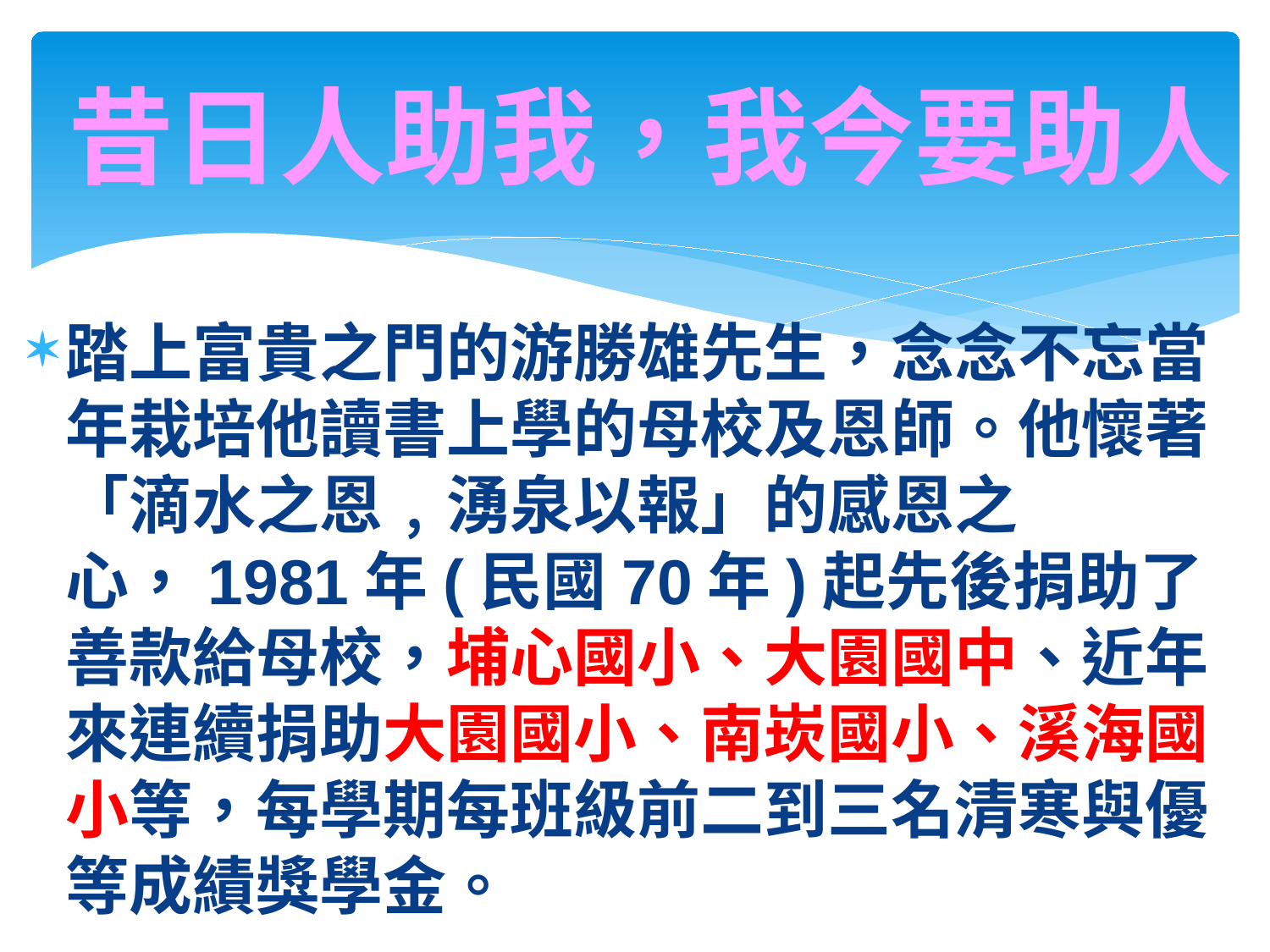

# 昔日人助我，我今要助人
踏上富貴之門的游勝雄先生，念念不忘當年栽培他讀書上學的母校及恩師。他懷著「滴水之恩﹐湧泉以報」的感恩之心，1981年(民國70年)起先後捐助了善款給母校，埔心國小、大園國中、近年來連續捐助大園國小、南崁國小、溪海國小等，每學期每班級前二到三名清寒與優等成績獎學金。